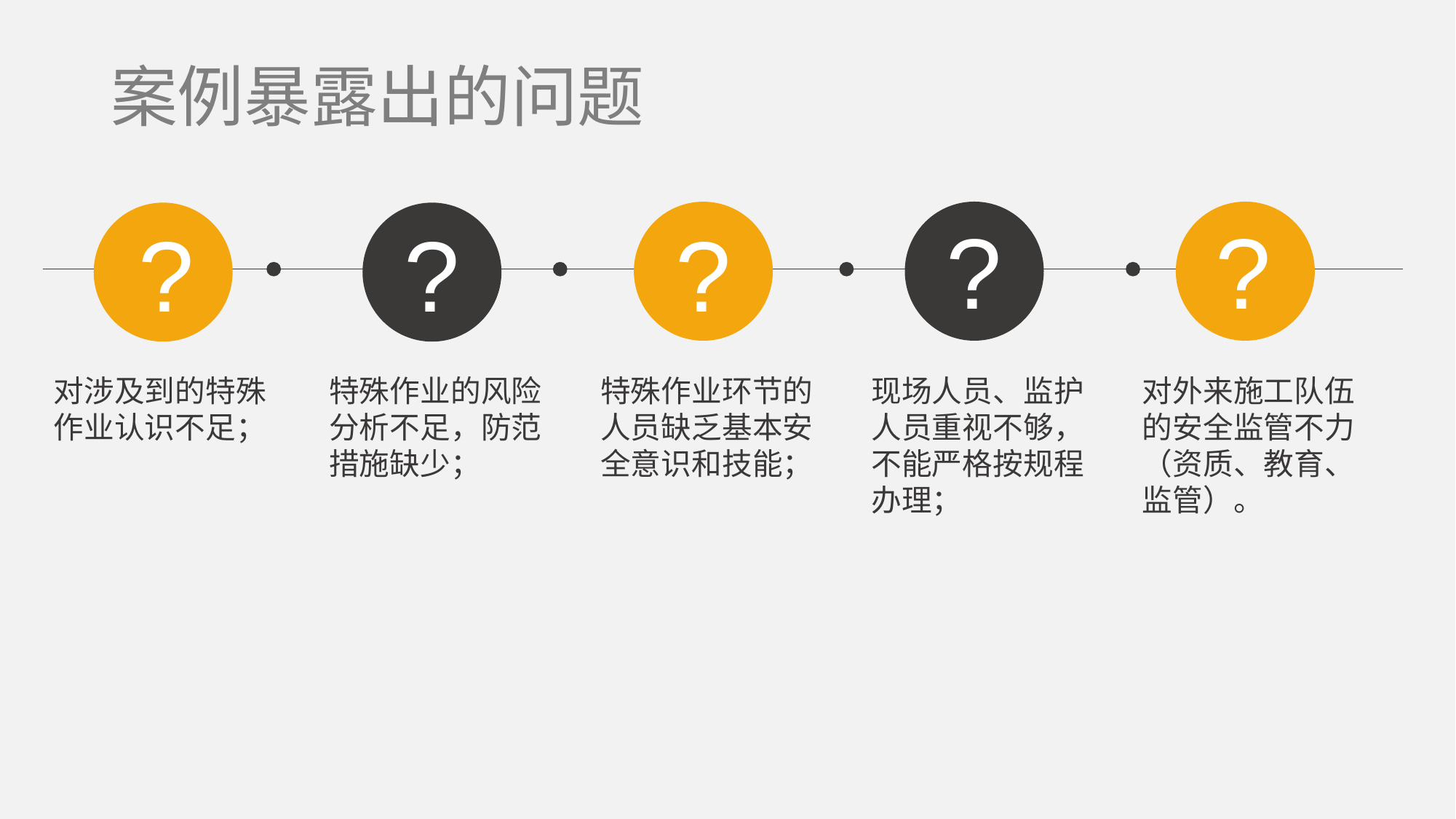

案例暴露出的问题

?
?
?
?
?

对涉及到的特殊作业认识不足；
特殊作业的风险分析不足，防范措施缺少；
特殊作业环节的人员缺乏基本安全意识和技能；
现场人员、监护人员重视不够，不能严格按规程办理；
对外来施工队伍的安全监管不力（资质、教育、监管）。